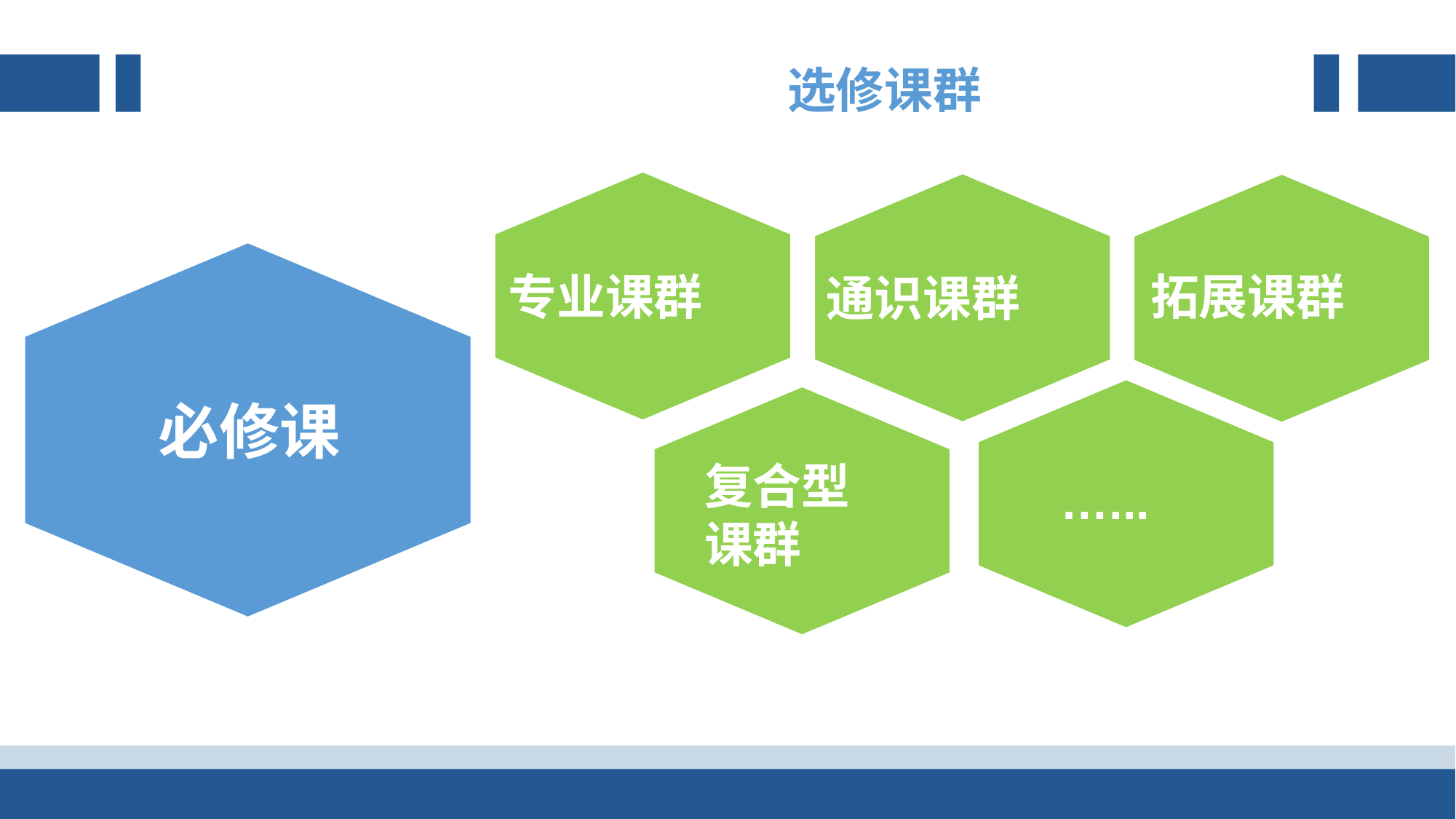

选修课群

专业课群
拓展课群
通识课群

必修课
复合型
课群
…...
必修课要少而精
真给学生选择权